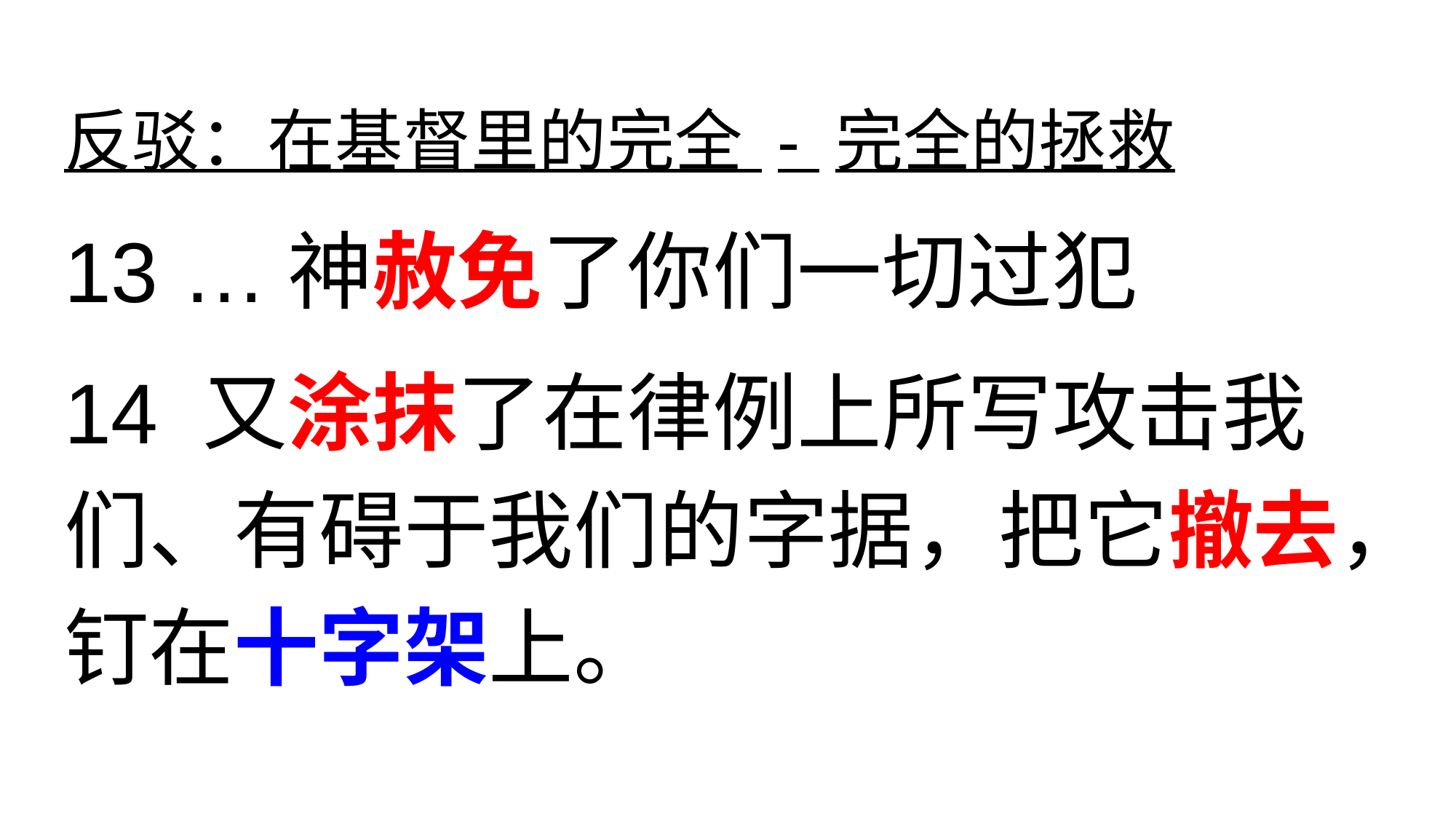

# 反驳：在基督里的完全 - 完全的拯救
13 …神赦免了你们一切过犯
14 又涂抹了在律例上所写攻击我们、有碍于我们的字据，把它撤去，钉在十字架上。